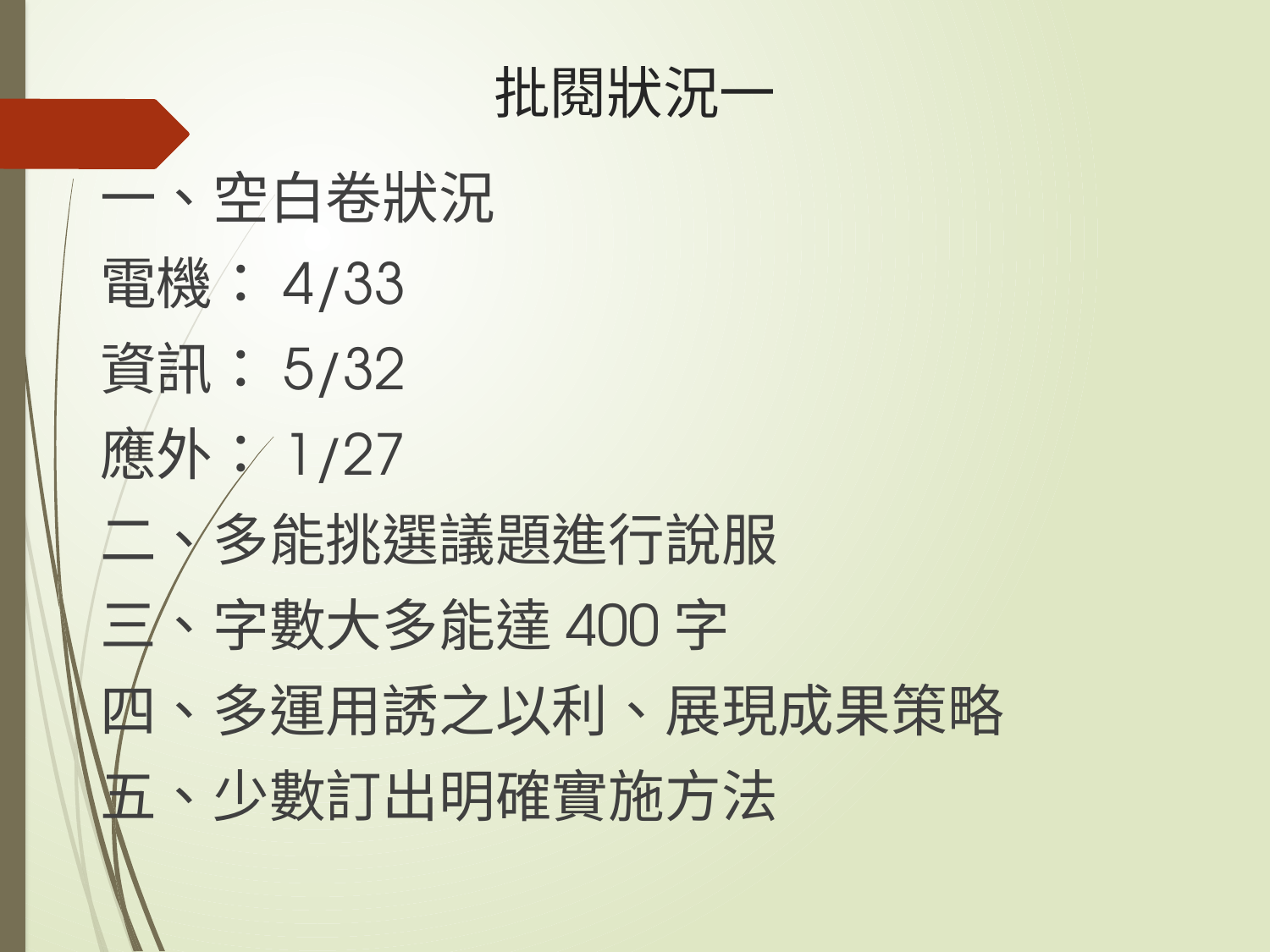

# 批閱狀況一
一、空白卷狀況
電機：4/33
資訊：5/32
應外：1/27
二、多能挑選議題進行說服
三、字數大多能達400字
四、多運用誘之以利、展現成果策略
五、少數訂出明確實施方法